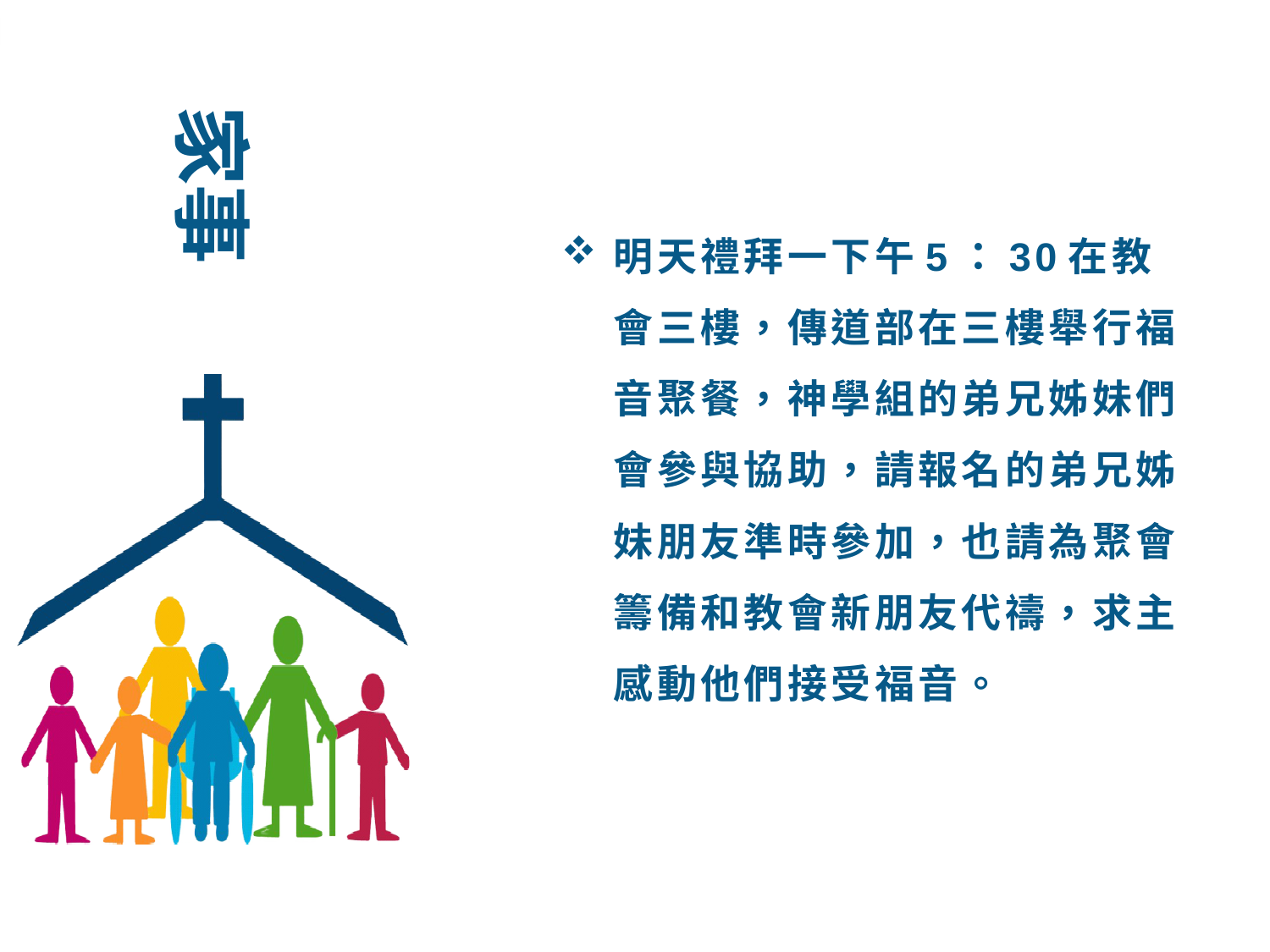

明天禮拜一下午5：30在教會三樓，傳道部在三樓舉行福音聚餐，神學組的弟兄姊妹們會參與協助，請報名的弟兄姊妹朋友準時參加，也請為聚會籌備和教會新朋友代禱，求主感動他們接受福音。